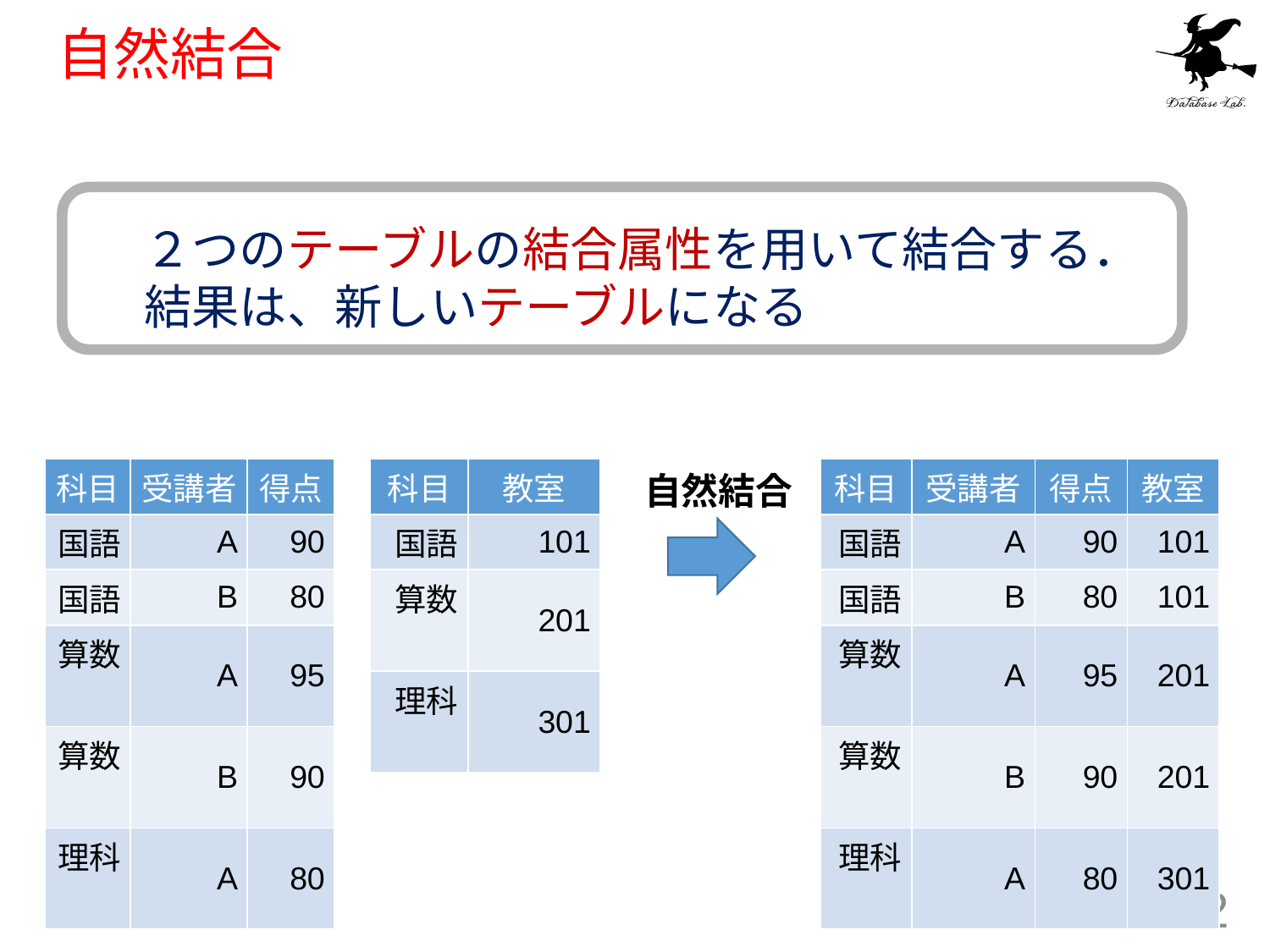

# 自然結合

２つのテーブルの結合属性を用いて結合する．
結果は、新しいテーブルになる
| 科目 | 受講者 | 得点 |
| --- | --- | --- |
| 国語 | A | 90 |
| 国語 | B | 80 |
| 算数 | A | 95 |
| 算数 | B | 90 |
| 理科 | A | 80 |
| 科目 | 教室 |
| --- | --- |
| 国語 | 101 |
| 算数 | 201 |
| 理科 | 301 |
| 科目 | 受講者 | 得点 | 教室 |
| --- | --- | --- | --- |
| 国語 | A | 90 | 101 |
| 国語 | B | 80 | 101 |
| 算数 | A | 95 | 201 |
| 算数 | B | 90 | 201 |
| 理科 | A | 80 | 301 |
自然結合

新しいテーブル
12